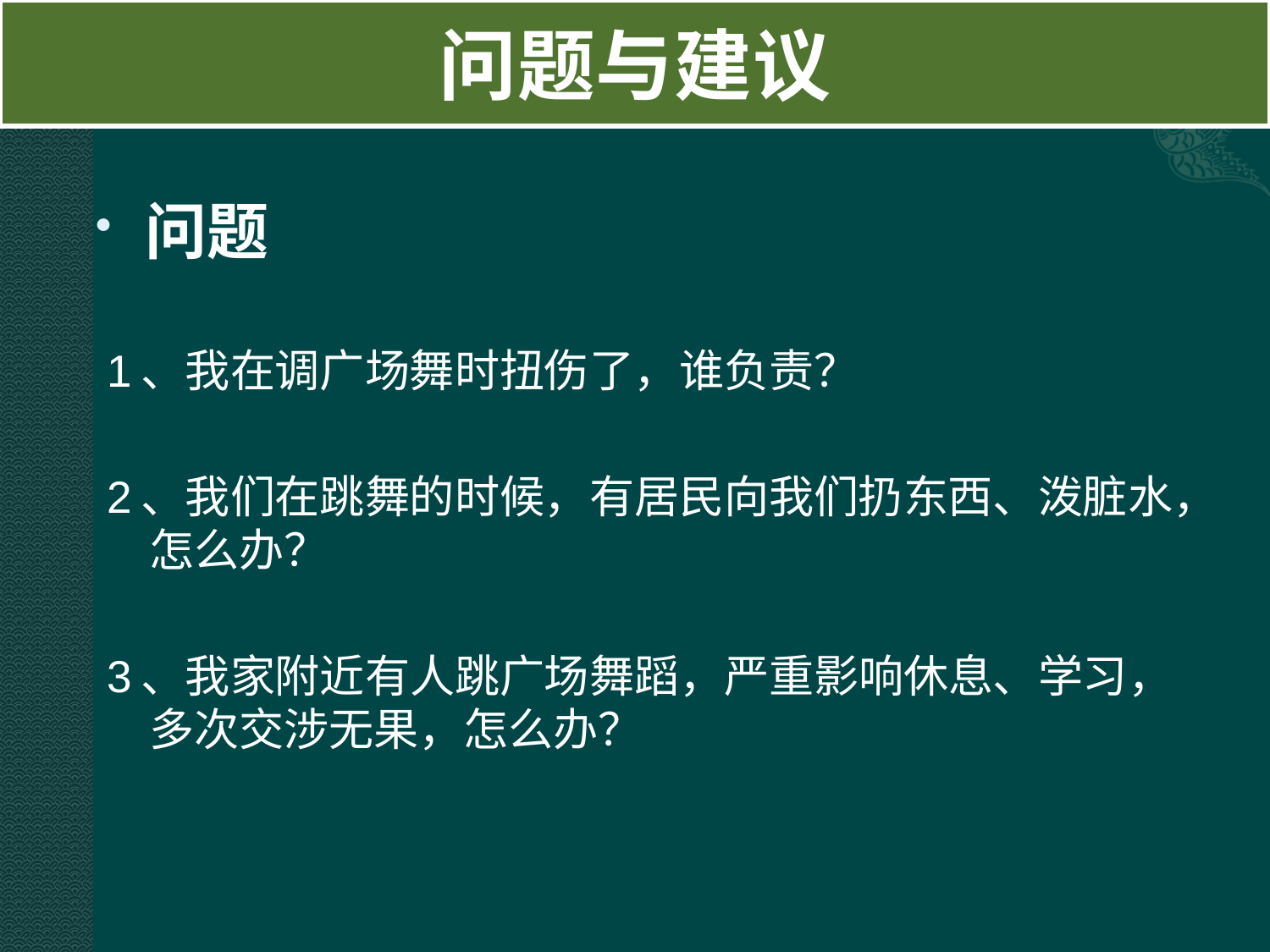

# 问题与建议
问题

1、我在调广场舞时扭伤了，谁负责？

2、我们在跳舞的时候，有居民向我们扔东西、泼脏水，怎么办？

3、我家附近有人跳广场舞蹈，严重影响休息、学习，多次交涉无果，怎么办？